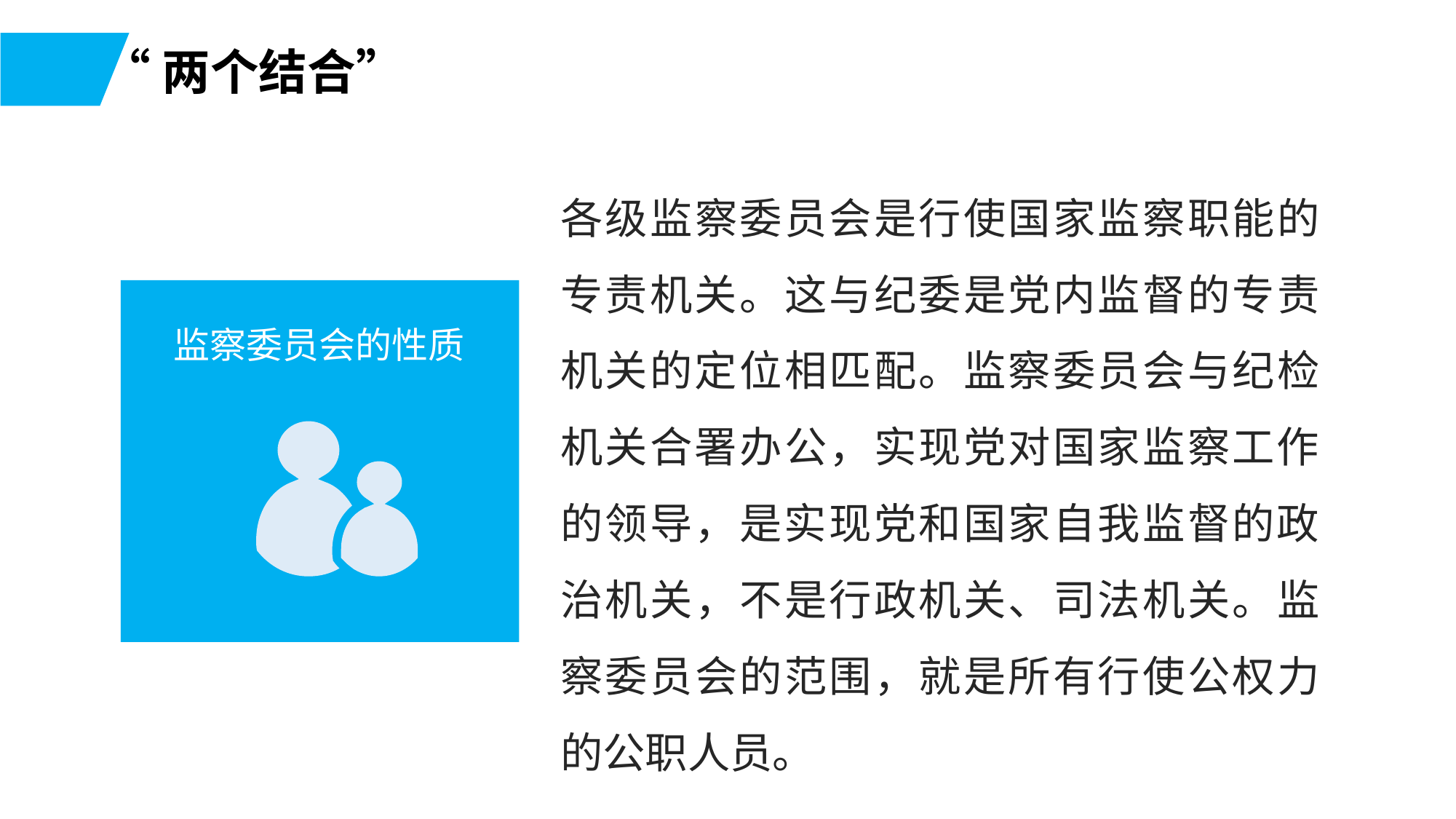

“两个结合”
各级监察委员会是行使国家监察职能的专责机关。这与纪委是党内监督的专责机关的定位相匹配。监察委员会与纪检机关合署办公，实现党对国家监察工作的领导，是实现党和国家自我监督的政治机关，不是行政机关、司法机关。监察委员会的范围，就是所有行使公权力的公职人员。

监察委员会的性质